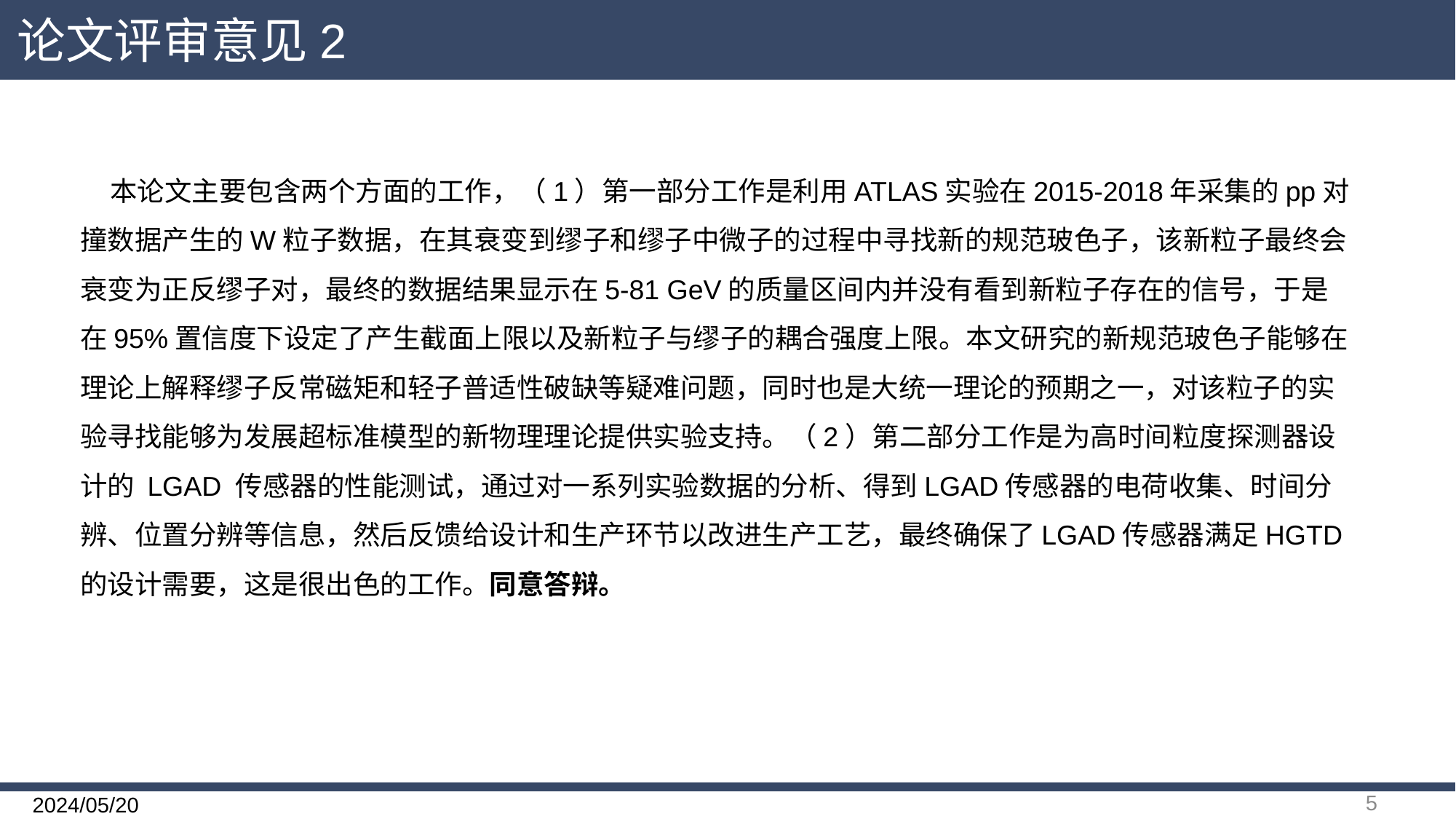

论文评审意见2
本论文主要包含两个方面的工作，（1）第一部分工作是利用ATLAS实验在2015-2018年采集的pp对撞数据产生的W粒子数据，在其衰变到缪子和缪子中微子的过程中寻找新的规范玻色子，该新粒子最终会衰变为正反缪子对，最终的数据结果显示在5-81 GeV的质量区间内并没有看到新粒子存在的信号，于是在95%置信度下设定了产生截面上限以及新粒子与缪子的耦合强度上限。本文研究的新规范玻色子能够在理论上解释缪子反常磁矩和轻子普适性破缺等疑难问题，同时也是大统一理论的预期之一，对该粒子的实验寻找能够为发展超标准模型的新物理理论提供实验支持。（2）第二部分工作是为高时间粒度探测器设计的 LGAD 传感器的性能测试，通过对一系列实验数据的分析、得到LGAD传感器的电荷收集、时间分辨、位置分辨等信息，然后反馈给设计和生产环节以改进生产工艺，最终确保了LGAD传感器满足HGTD的设计需要，这是很出色的工作。同意答辩。

5
2024/05/20